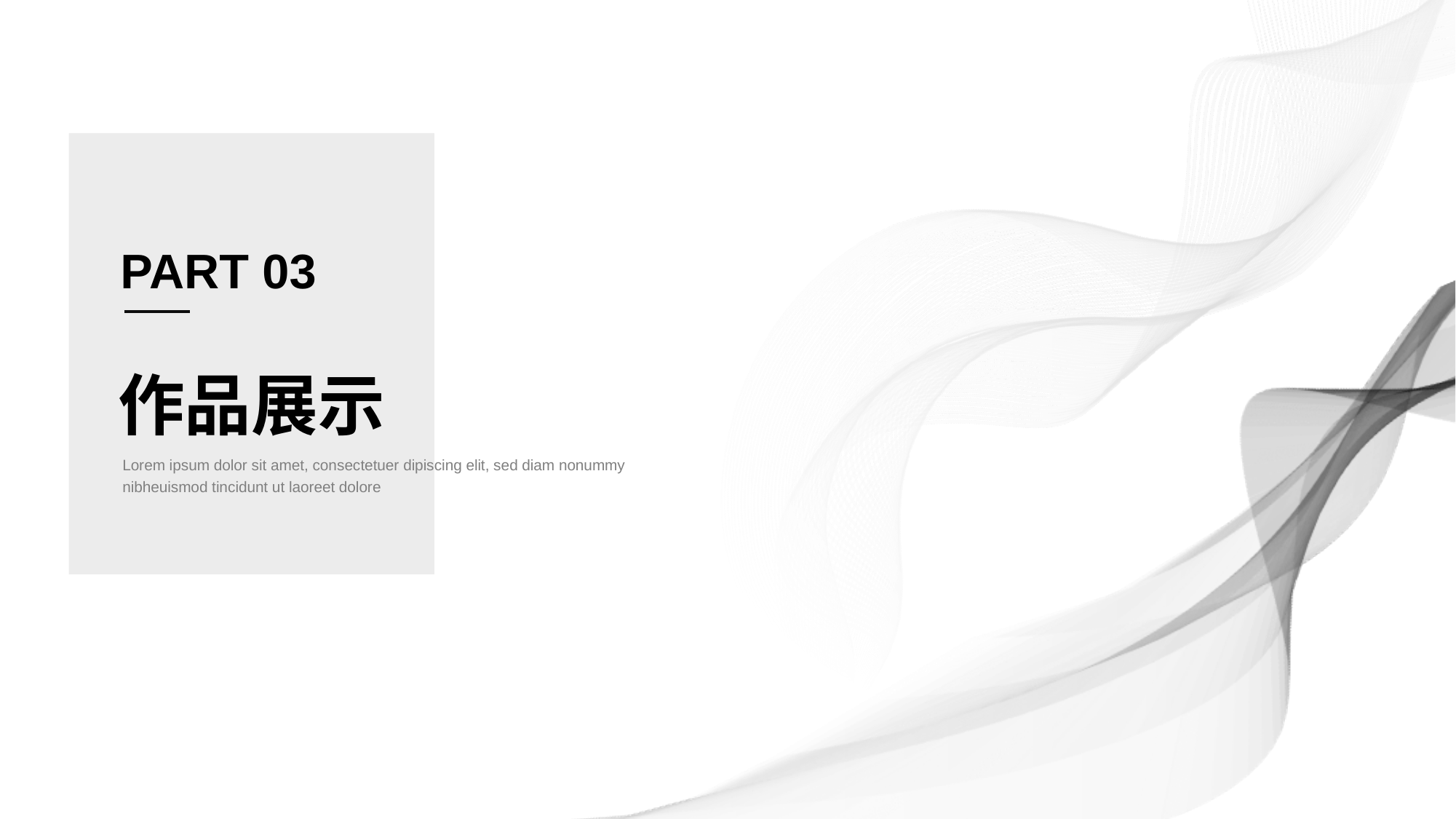

PART 03
作品展示
Lorem ipsum dolor sit amet, consectetuer dipiscing elit, sed diam nonummy
nibheuismod tincidunt ut laoreet dolore